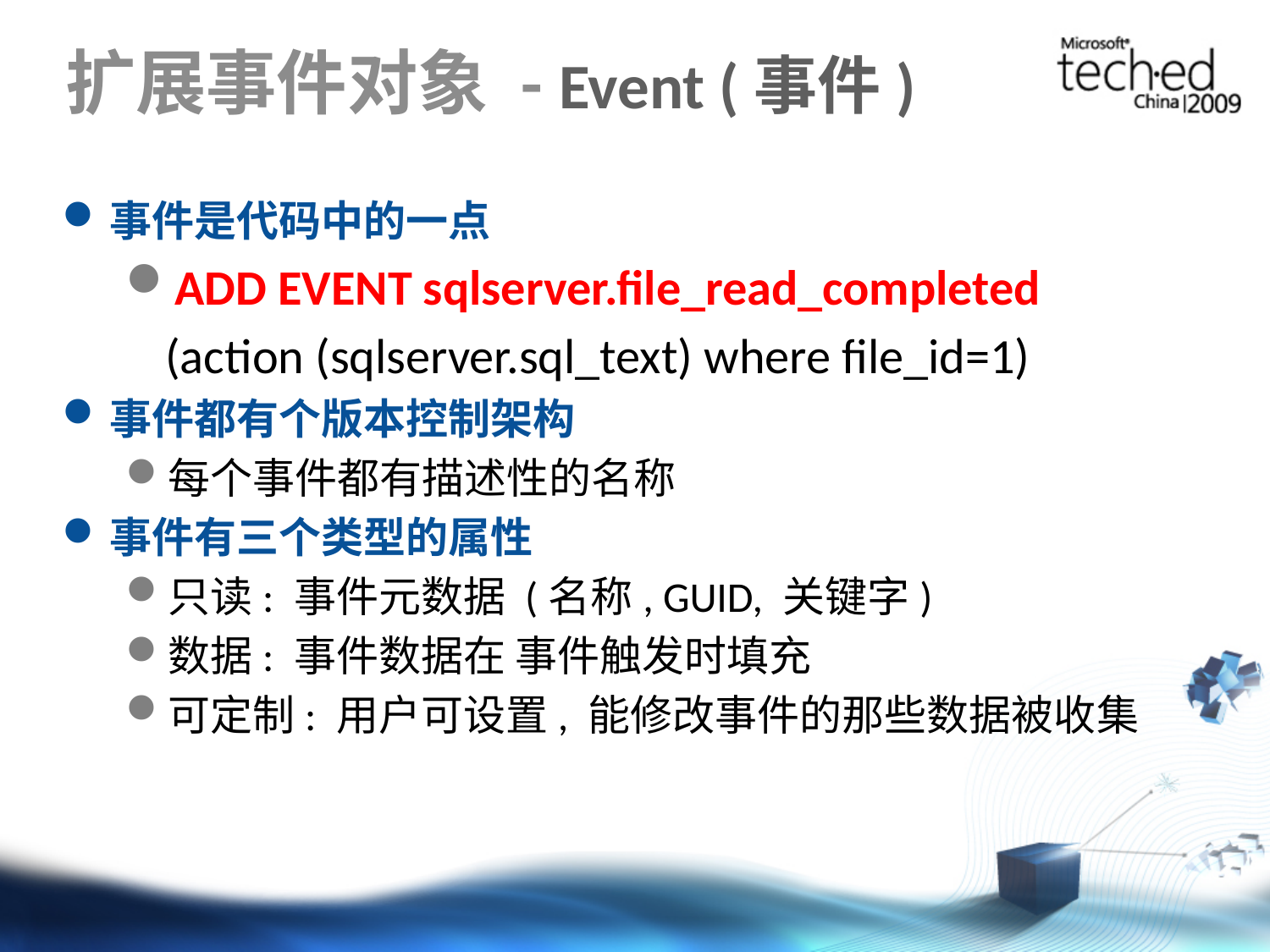

# 扩展事件对象 - Event (事件)
事件是代码中的一点
ADD EVENT sqlserver.file_read_completed
	(action (sqlserver.sql_text) where file_id=1)
事件都有个版本控制架构
每个事件都有描述性的名称
事件有三个类型的属性
只读: 事件元数据 (名称, GUID, 关键字)
数据: 事件数据在 事件触发时填充
可定制: 用户可设置, 能修改事件的那些数据被收集